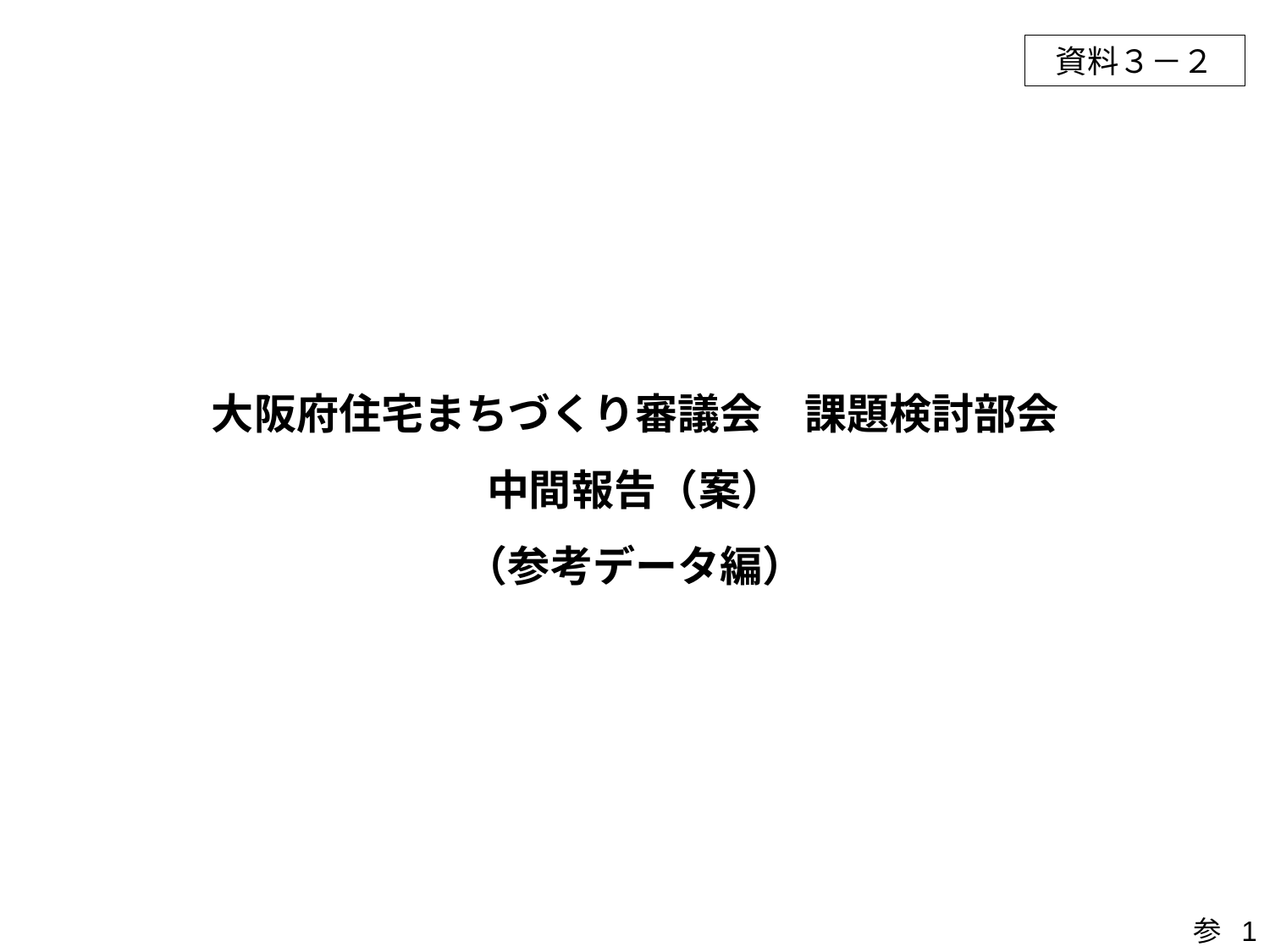

資料３－２
大阪府住宅まちづくり審議会　課題検討部会
　中間報告（案）
（参考データ編）
参
1